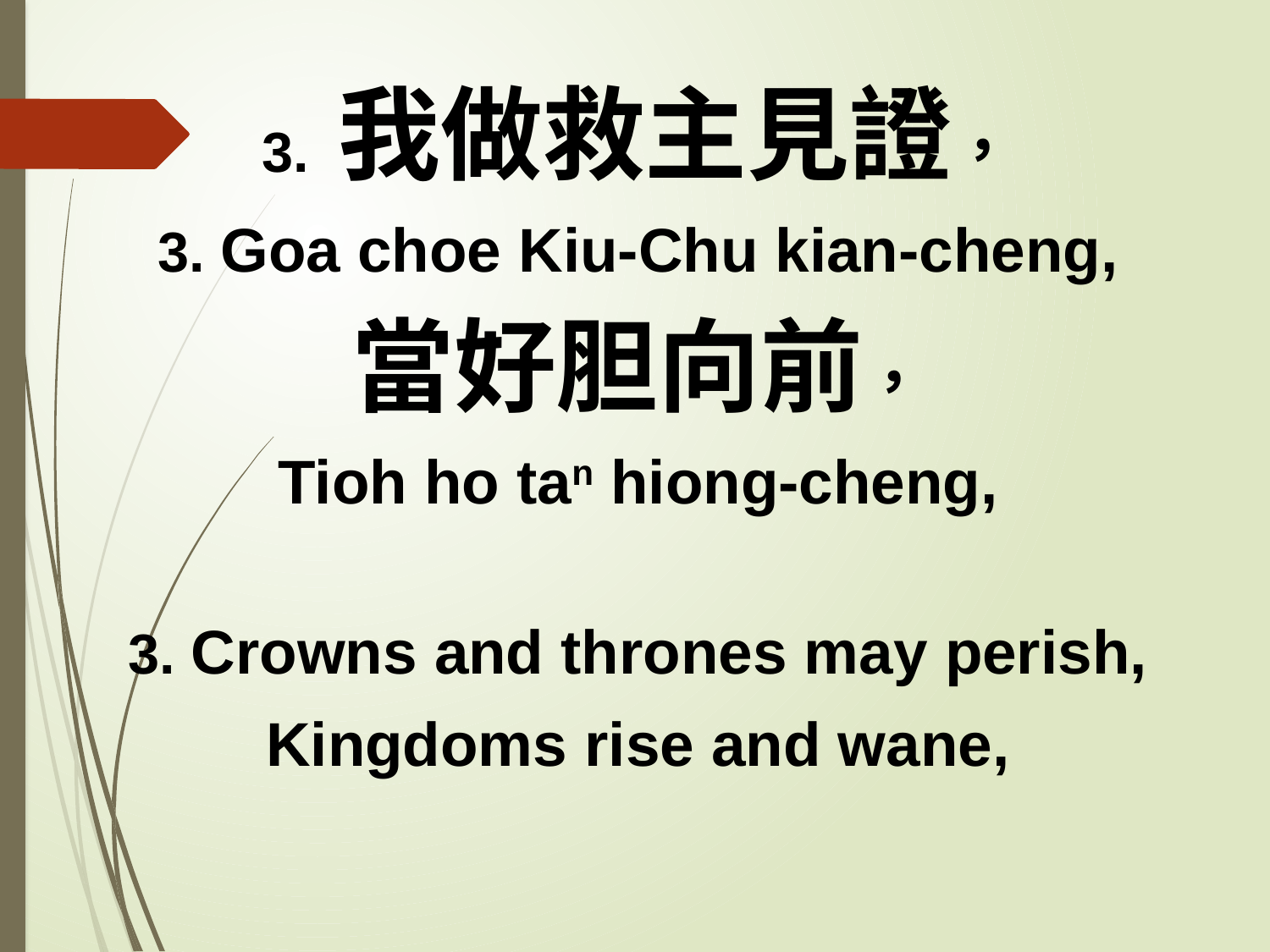

3. 我做救主見證，
3. Goa choe Kiu-Chu kian-cheng,
當好胆向前，
Tioh ho tan hiong-cheng,

3. Crowns and thrones may perish,
Kingdoms rise and wane,